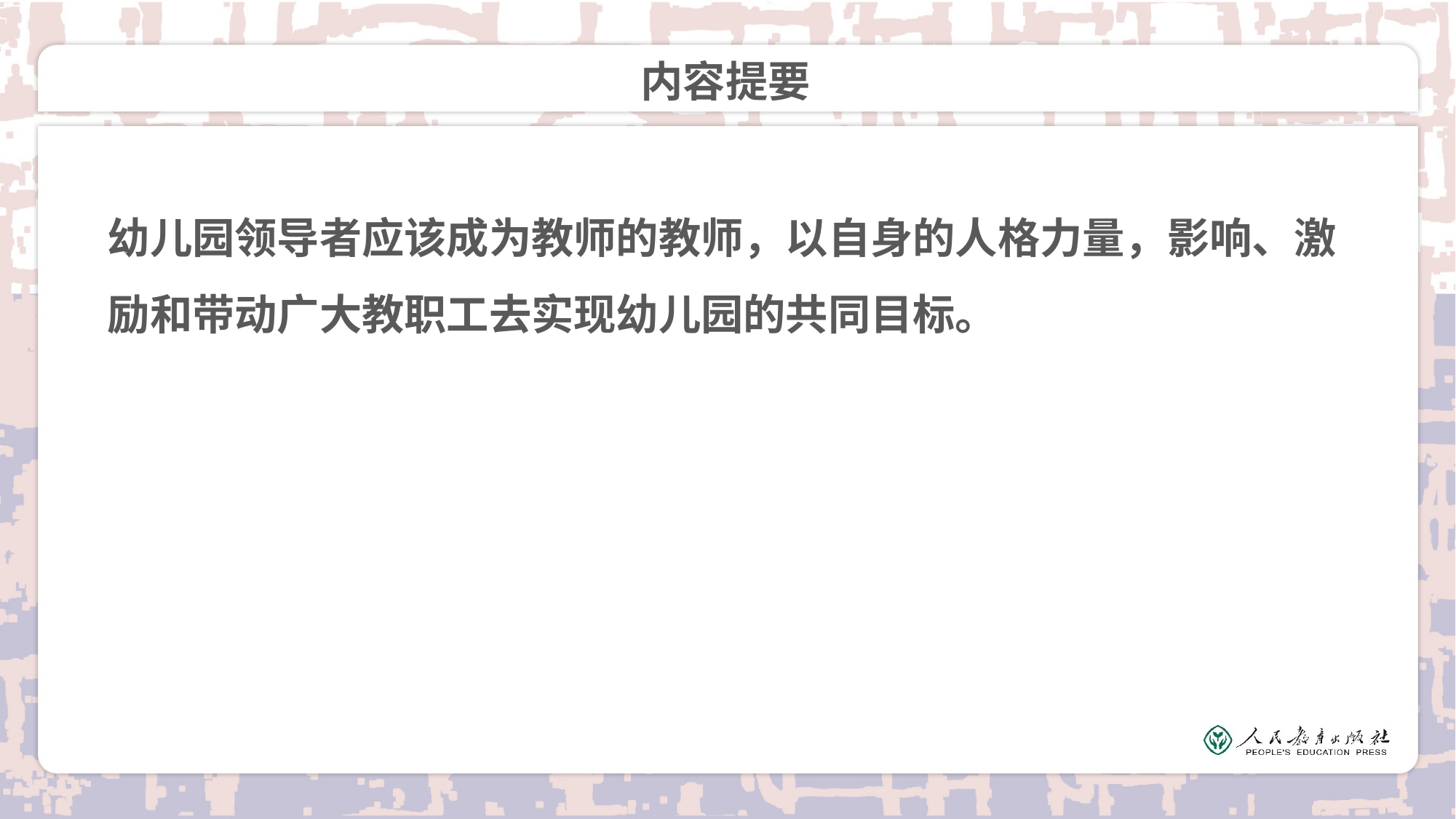

# 内容提要
幼儿园领导者应该成为教师的教师，以自身的人格力量，影响、激励和带动广大教职工去实现幼儿园的共同目标。